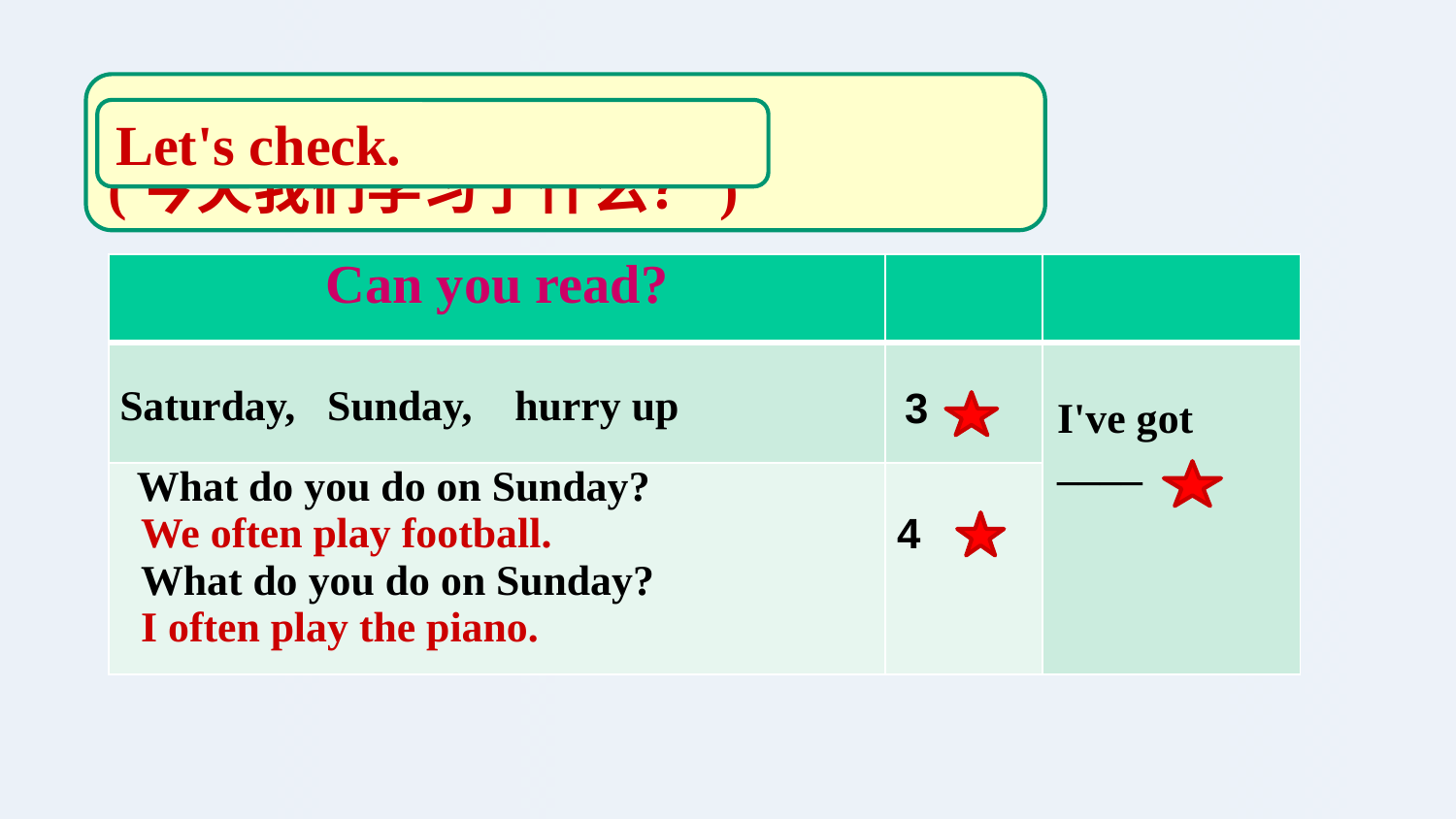

What did we learn today?
(今天我们学习了什么？)
Let's check.
| Can you read? |  |  |
| --- | --- | --- |
| Saturday, Sunday, hurry up | 3 | I've got \_\_\_\_ . |
| What do you do on Sunday? We often play football. What do you do on Sunday? I often play the piano. | 4 |  |